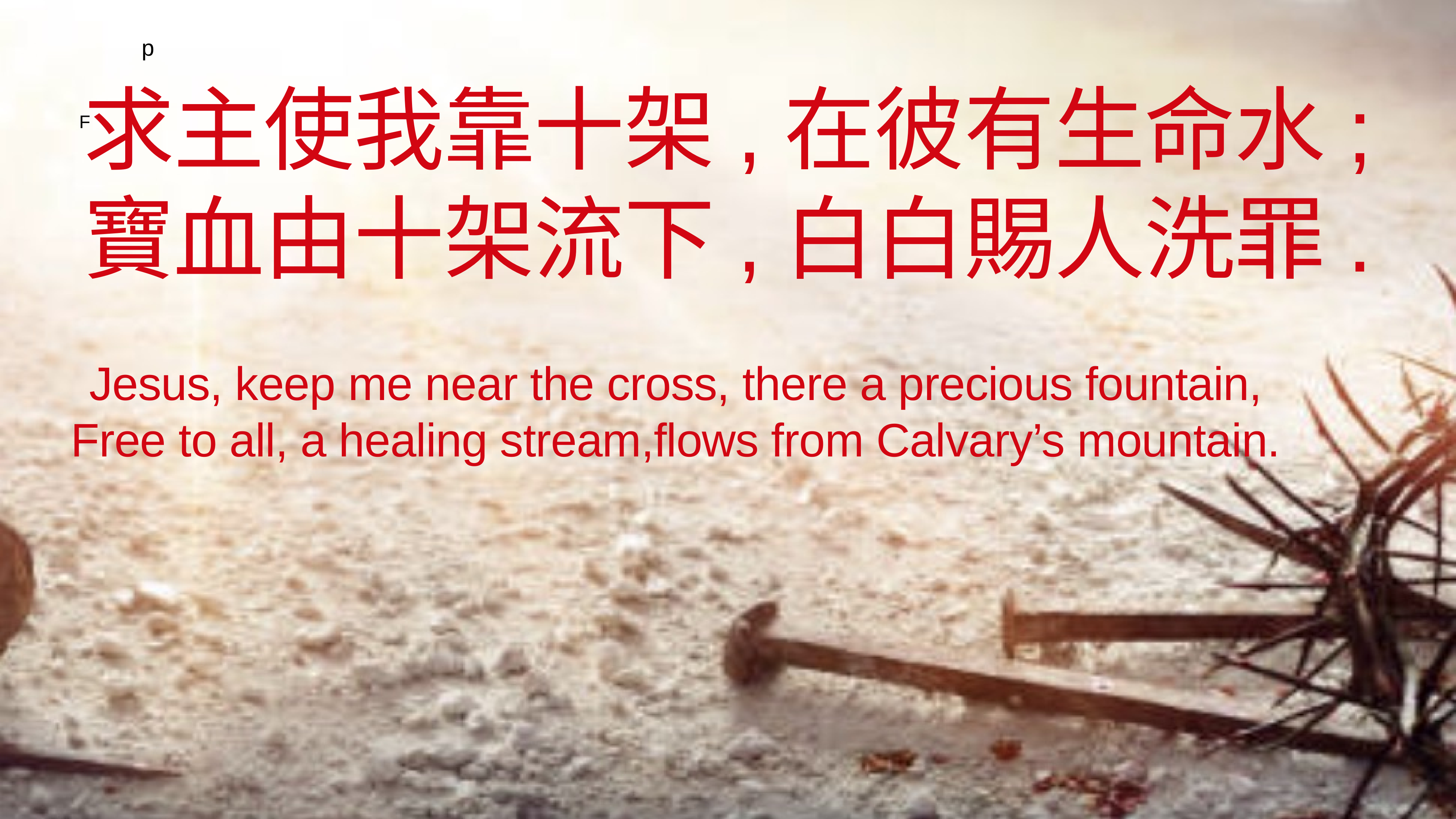

# 求主使我靠十架,在彼有生命水;
寶血由十架流下,白白賜人洗罪.
p
F
Jesus, keep me near the cross, there a precious fountain,
Free to all, a healing stream,flows from Calvary’s mountain.
2